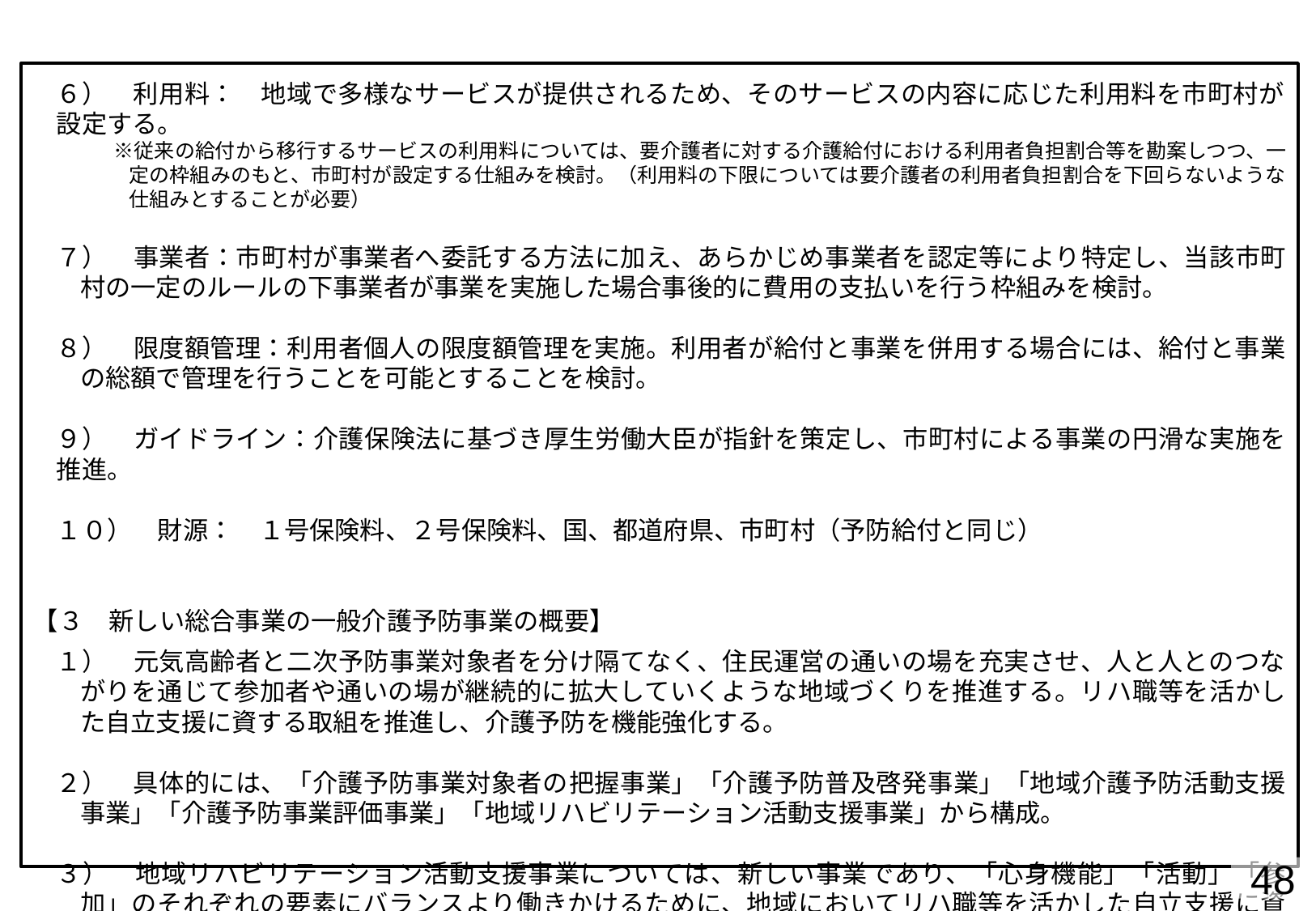

６）　利用料：　地域で多様なサービスが提供されるため、そのサービスの内容に応じた利用料を市町村が設定する。
　※従来の給付から移行するサービスの利用料については、要介護者に対する介護給付における利用者負担割合等を勘案しつつ、一定の枠組みのもと、市町村が設定する仕組みを検討。（利用料の下限については要介護者の利用者負担割合を下回らないような仕組みとすることが必要）

７）　事業者：市町村が事業者へ委託する方法に加え、あらかじめ事業者を認定等により特定し、当該市町村の一定のルールの下事業者が事業を実施した場合事後的に費用の支払いを行う枠組みを検討。

８）　限度額管理：利用者個人の限度額管理を実施。利用者が給付と事業を併用する場合には、給付と事業の総額で管理を行うことを可能とすることを検討。

９）　ガイドライン：介護保険法に基づき厚生労働大臣が指針を策定し、市町村による事業の円滑な実施を推進。

１０）　財源：　１号保険料、２号保険料、国、都道府県、市町村（予防給付と同じ）

【３　新しい総合事業の一般介護予防事業の概要】
１）　元気高齢者と二次予防事業対象者を分け隔てなく、住民運営の通いの場を充実させ、人と人とのつながりを通じて参加者や通いの場が継続的に拡大していくような地域づくりを推進する。リハ職等を活かした自立支援に資する取組を推進し、介護予防を機能強化する。

２）　具体的には、「介護予防事業対象者の把握事業」「介護予防普及啓発事業」「地域介護予防活動支援事業」「介護予防事業評価事業」「地域リハビリテーション活動支援事業」から構成。

３）　地域リハビリテーション活動支援事業については、新しい事業であり、「心身機能」「活動」「参加」のそれぞれの要素にバランスより働きかけるために、地域においてリハ職等を活かした自立支援に資する取組を推進するもの。

48